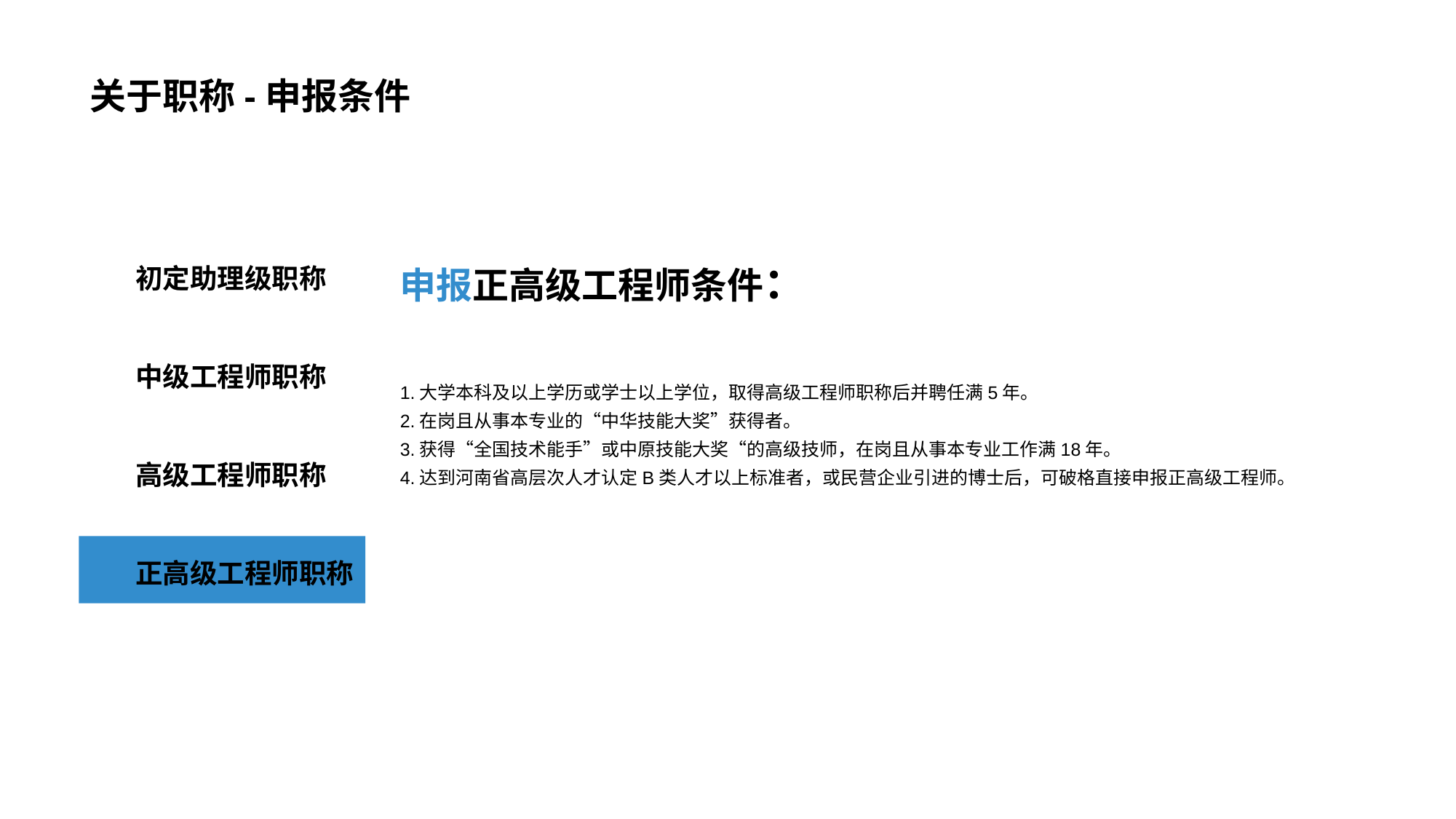

# 关于职称-申报条件

申报正高级工程师条件：
初定助理级职称

中级工程师职称

高级工程师职称

正高级工程师职称
1.大学本科及以上学历或学士以上学位，取得高级工程师职称后并聘任满5年。
2.在岗且从事本专业的“中华技能大奖”获得者。
3.获得“全国技术能手”或中原技能大奖“的高级技师，在岗且从事本专业工作满18年。
4.达到河南省高层次人才认定B类人才以上标准者，或民营企业引进的博士后，可破格直接申报正高级工程师。